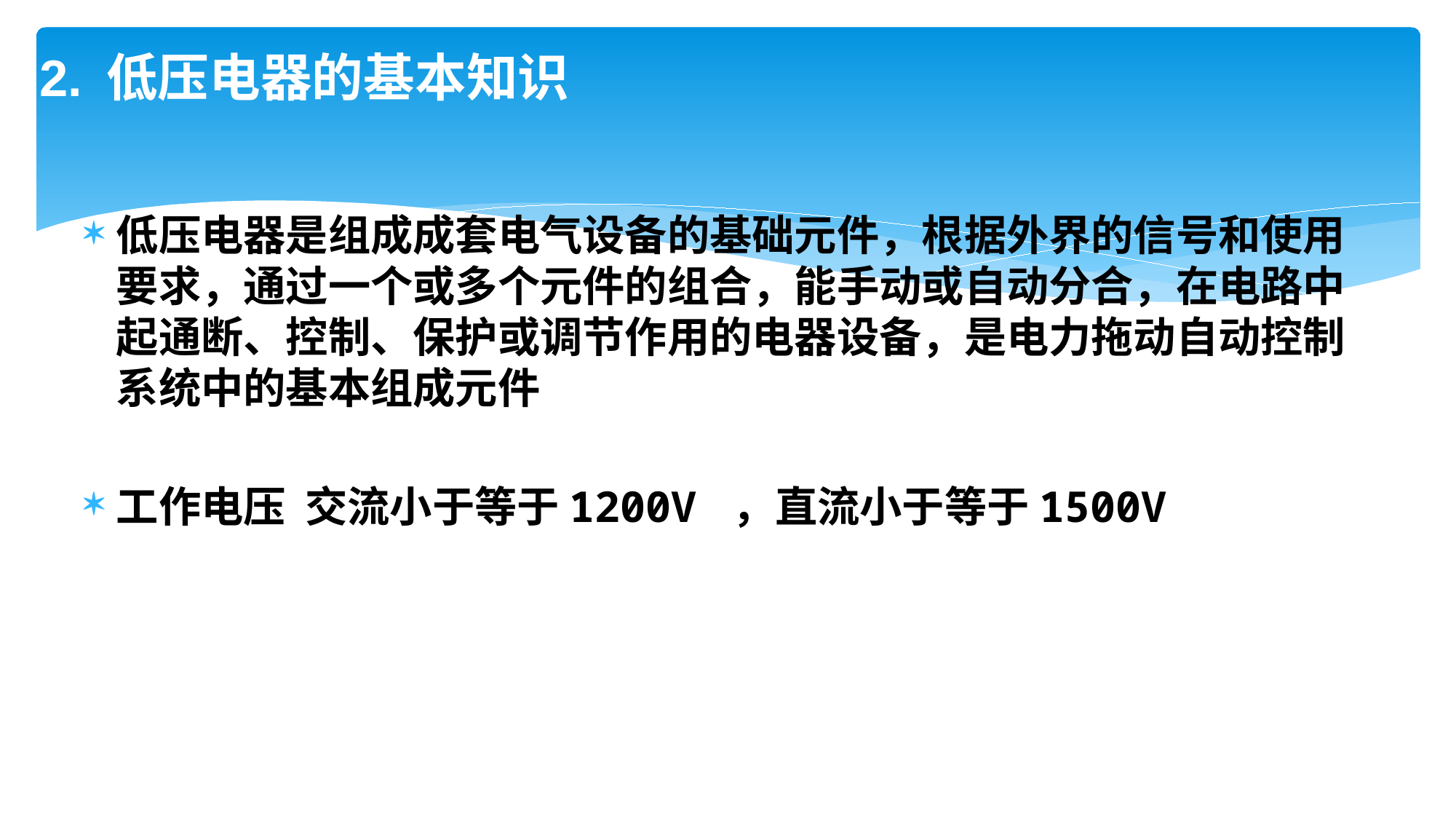

# 2. 低压电器的基本知识
低压电器是组成成套电气设备的基础元件，根据外界的信号和使用要求，通过一个或多个元件的组合，能手动或自动分合，在电路中起通断、控制、保护或调节作用的电器设备，是电力拖动自动控制系统中的基本组成元件

工作电压  交流小于等于1200V ，直流小于等于1500V